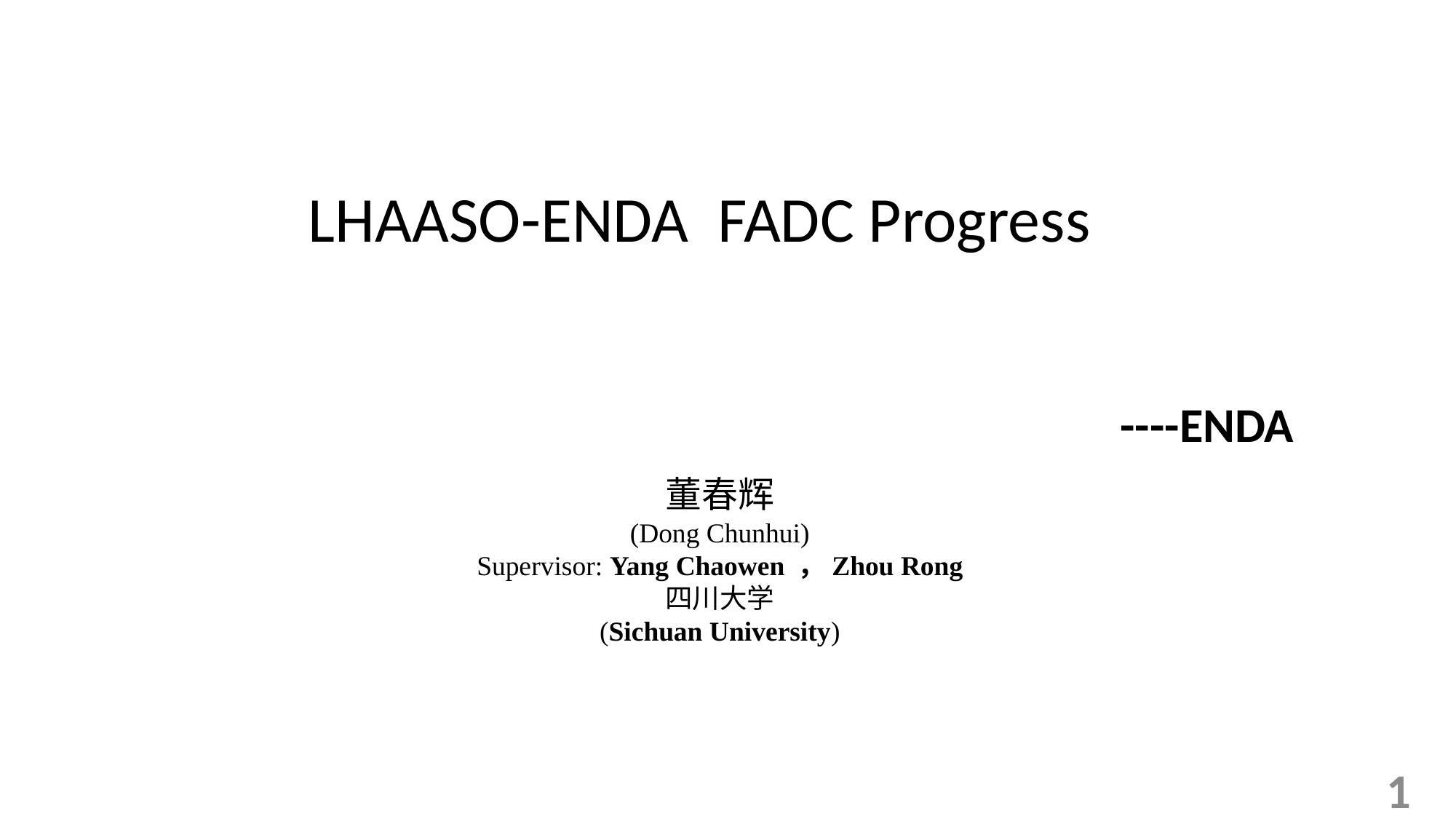

# LHAASO-ENDA  FADC Progress
----ENDA
董春辉
(Dong Chunhui)
Supervisor: Yang Chaowen ，Zhou Rong
四川大学
(Sichuan University)

1